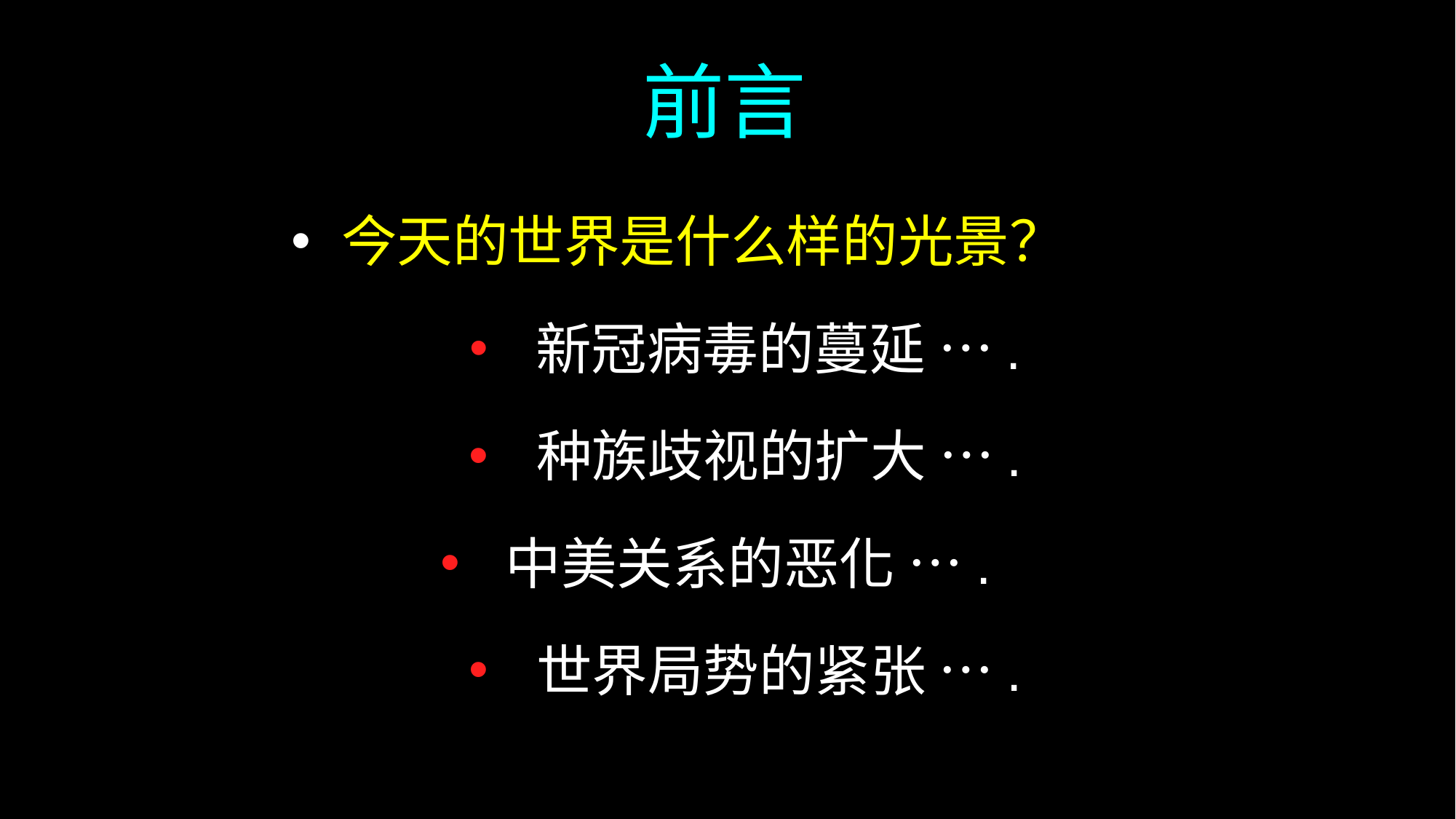

# 前言
 今天的世界是什么样的光景？
 新冠病毒的蔓延 ….
 种族歧视的扩大 ….
 中美关系的恶化 ….
 世界局势的紧张 ….